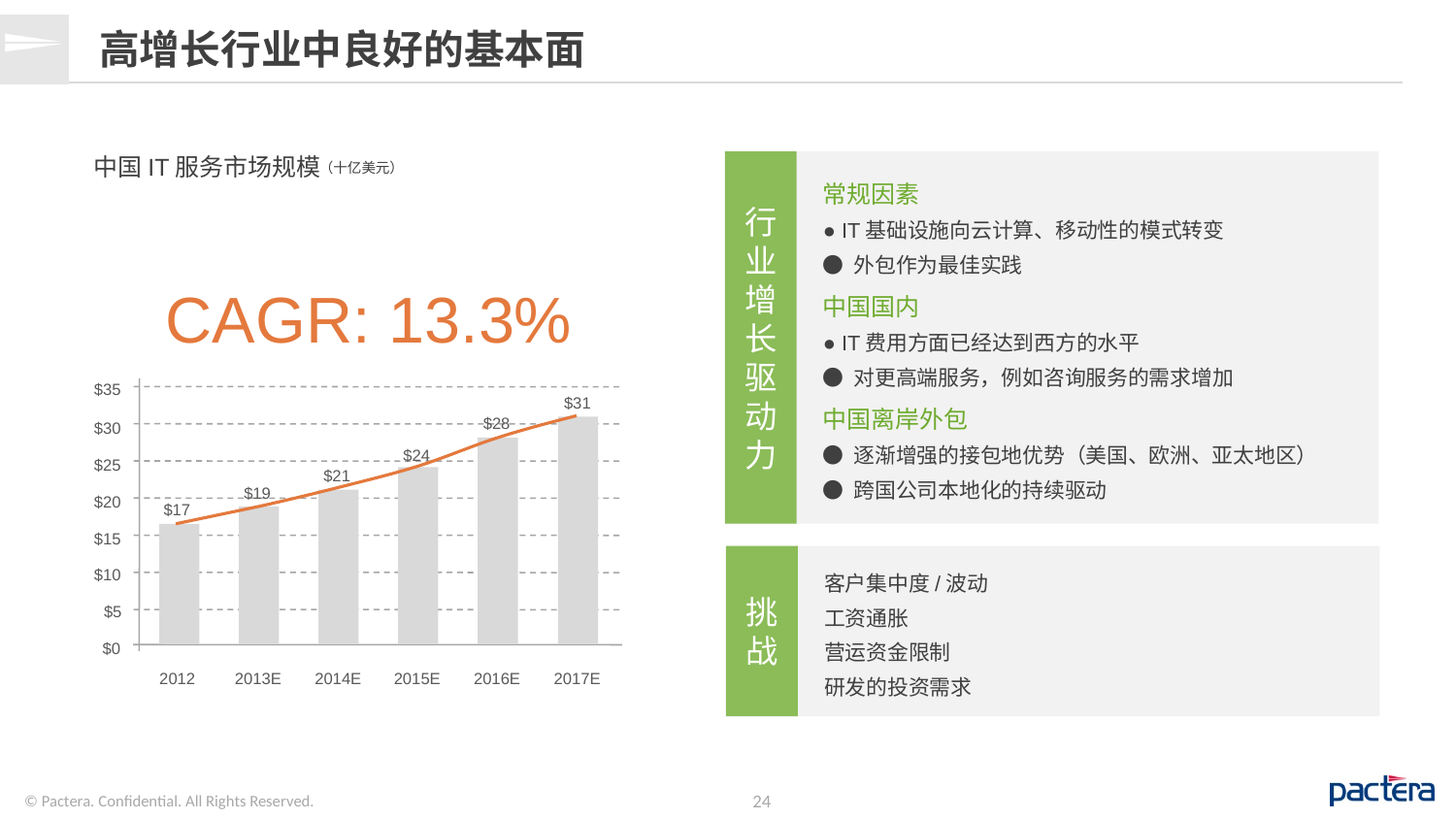

# 高增长行业中良好的基本面
中国IT服务市场规模
（十亿美元）
行业增长驱动力

常规因素
● IT基础设施向云计算、移动性的模式转变
● 外包作为最佳实践
CAGR: 13.3%
中国国内
● IT费用方面已经达到西方的水平
● 对更高端服务，例如咨询服务的需求增加
$35
$31
中国离岸外包
● 逐渐增强的接包地优势（美国、欧洲、亚太地区）
● 跨国公司本地化的持续驱动
$28
$30

$24

$25
$21

$19
$20
$17

$15

挑战

$10
客户集中度/波动
工资通胀
营运资金限制
研发的投资需求
$5
$0
2012
2013E
2014E
2015E
2016E
2017E
© Pactera. Confidential. All Rights Reserved.
24